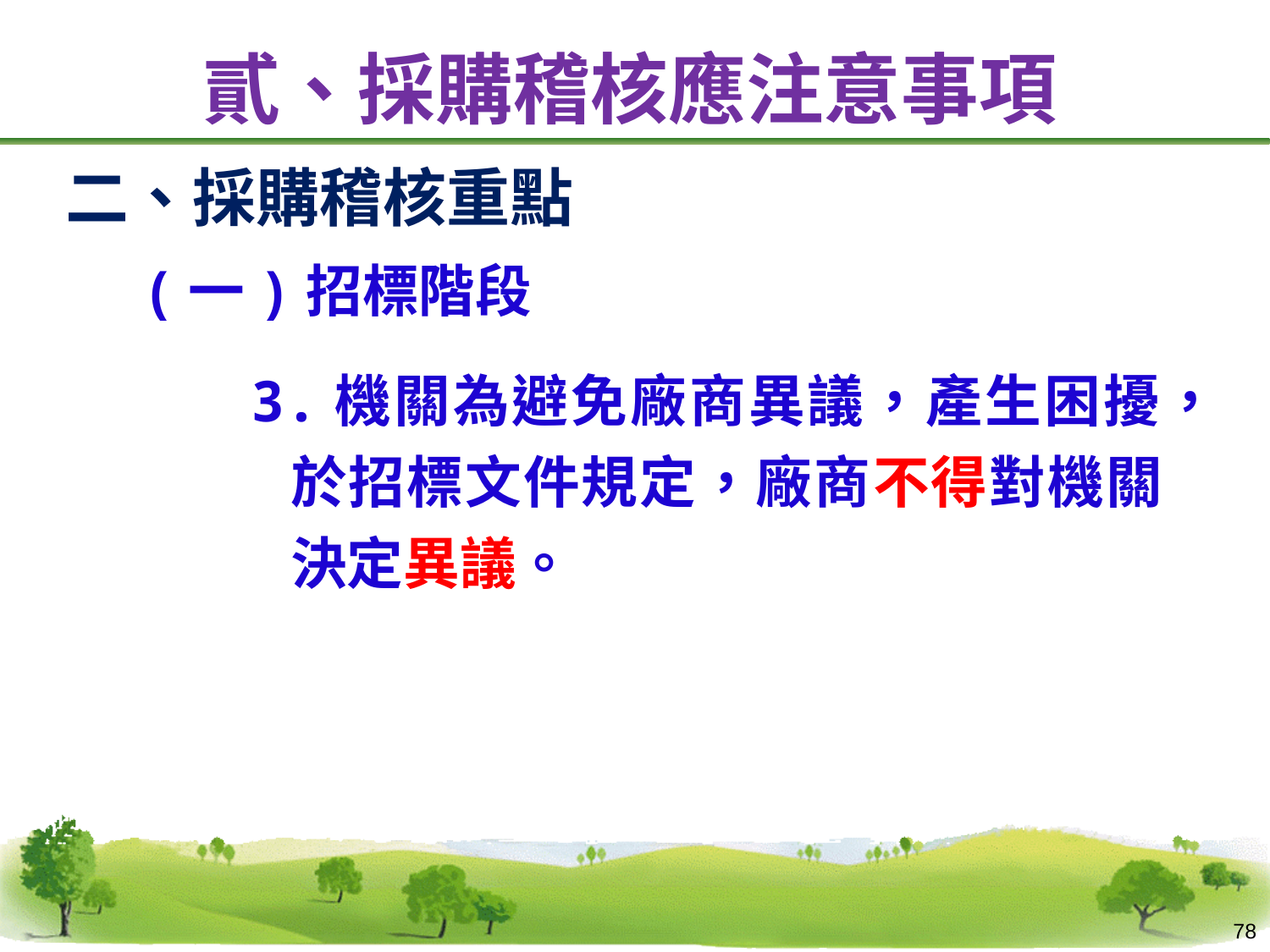

# 貳、採購稽核應注意事項
二、採購稽核重點
(一)招標階段
   3.機關為避免廠商異議，產生困擾，於招標文件規定，廠商不得對機關決定異議。

78